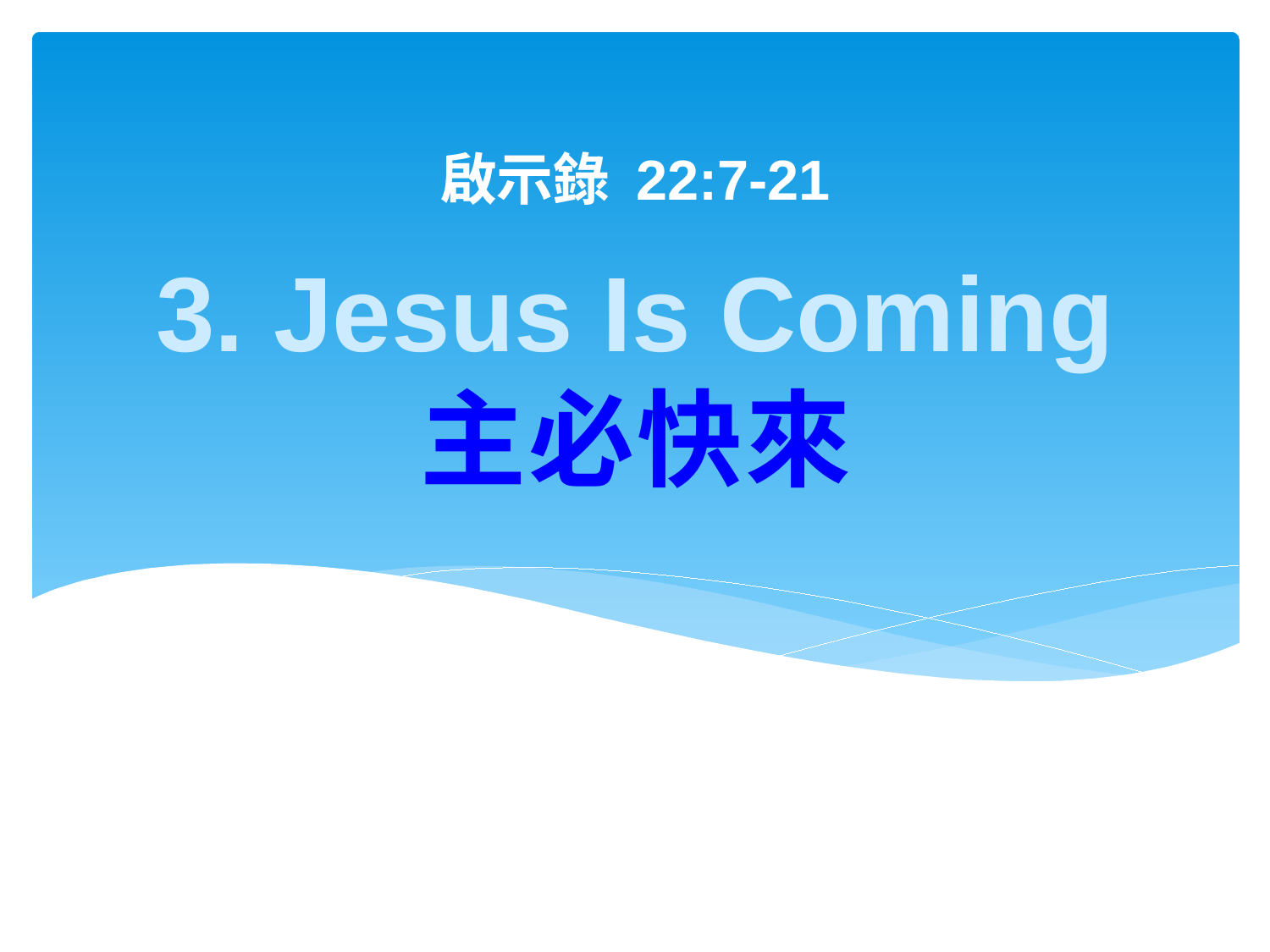

啟示錄 22:7-21
# 3. Jesus Is Coming 主必快來